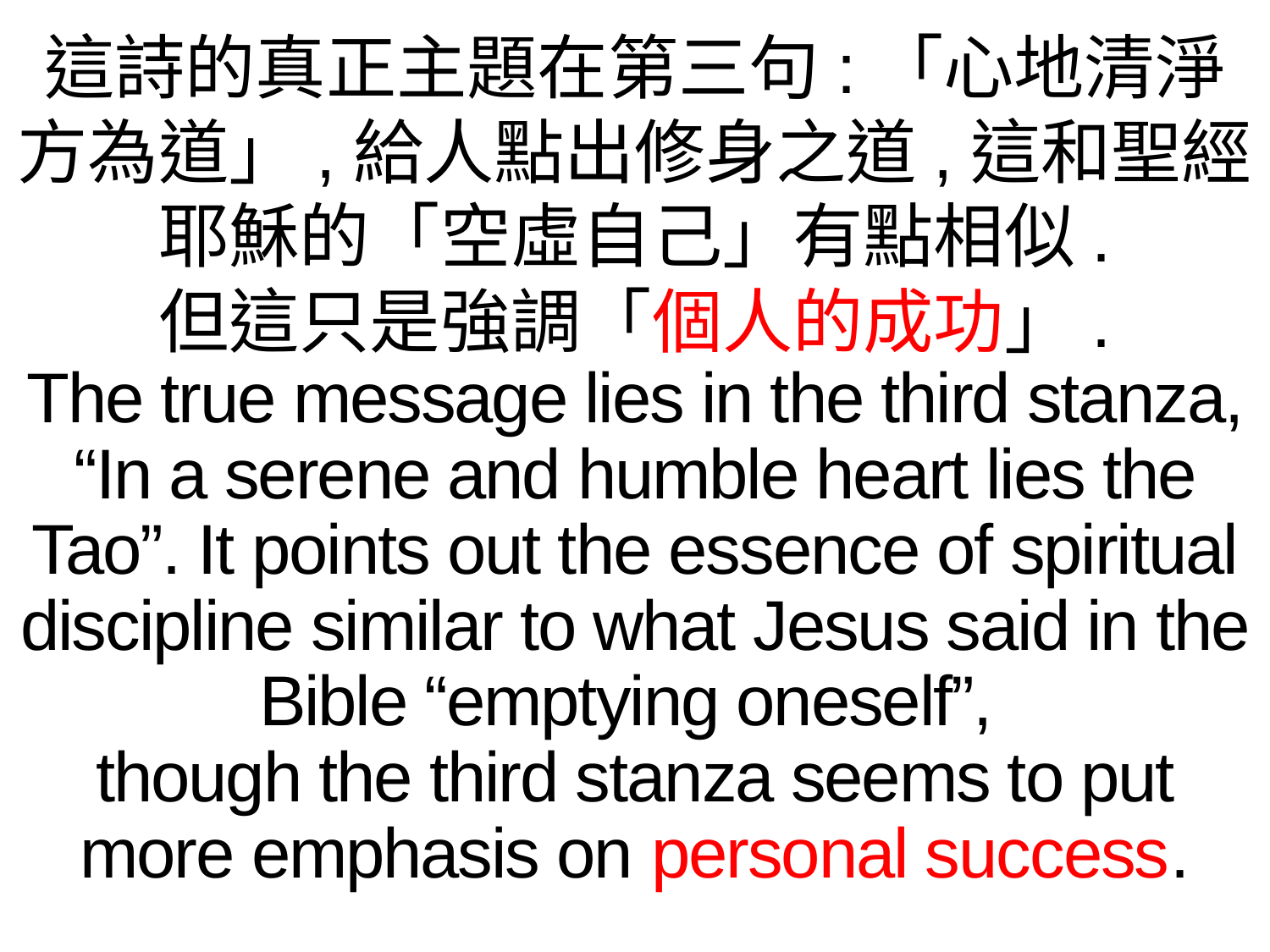

這詩的真正主題在第三句:「心地清淨方為道」,給人點出修身之道,這和聖經耶穌的「空虛自己」有點相似.
但這只是強調「個人的成功」.
The true message lies in the third stanza, “In a serene and humble heart lies the Tao”. It points out the essence of spiritual discipline similar to what Jesus said in the Bible “emptying oneself”,
though the third stanza seems to put more emphasis on personal success.